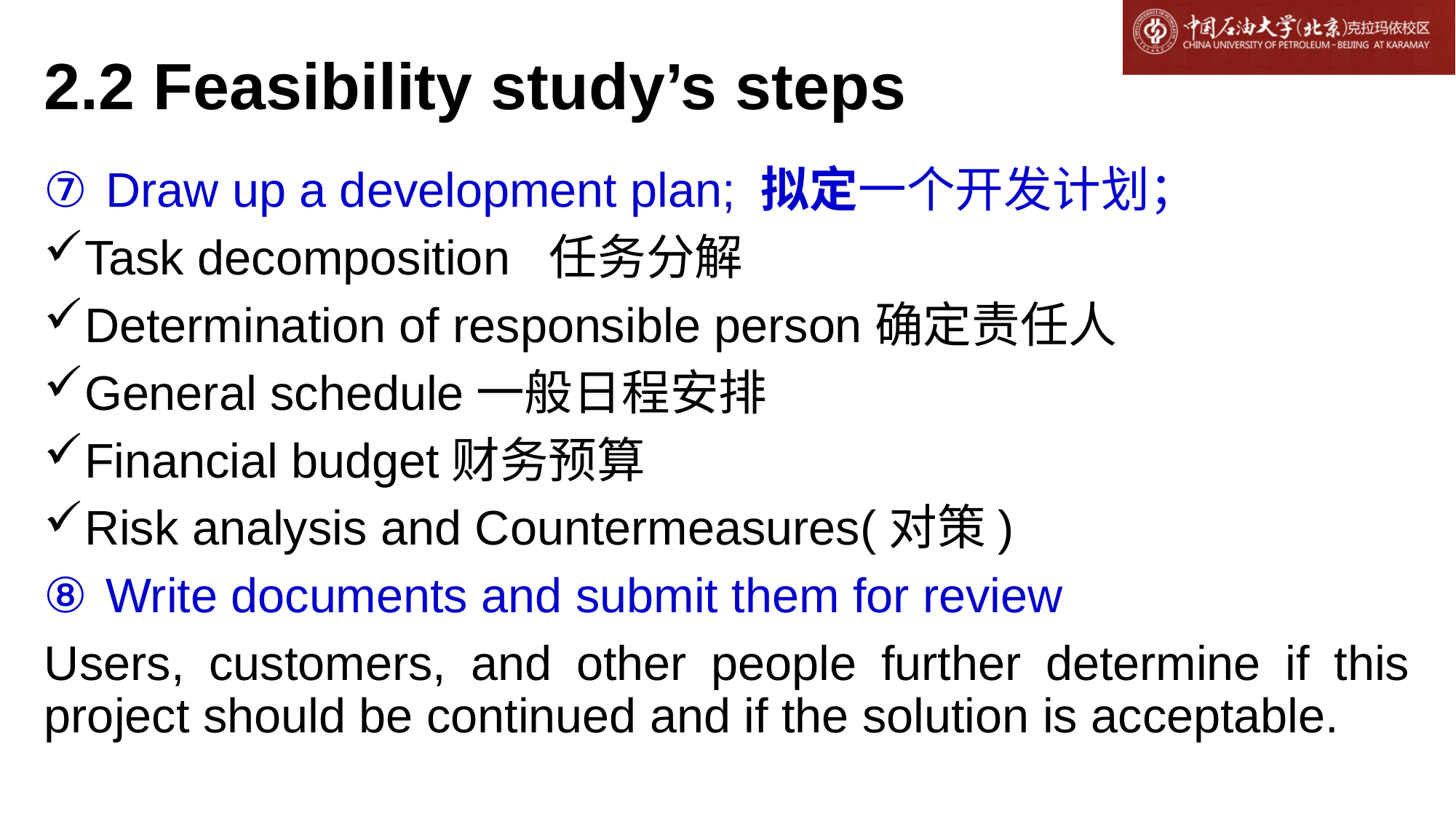

# 2.2 Feasibility study’s steps
Draw up a development plan; 拟定一个开发计划；
Task decomposition  任务分解
Determination of responsible person确定责任人
General schedule一般日程安排
Financial budget财务预算
Risk analysis and Countermeasures(对策)
Write documents and submit them for review
Users, customers, and other people further determine if this project should be continued and if the solution is acceptable.